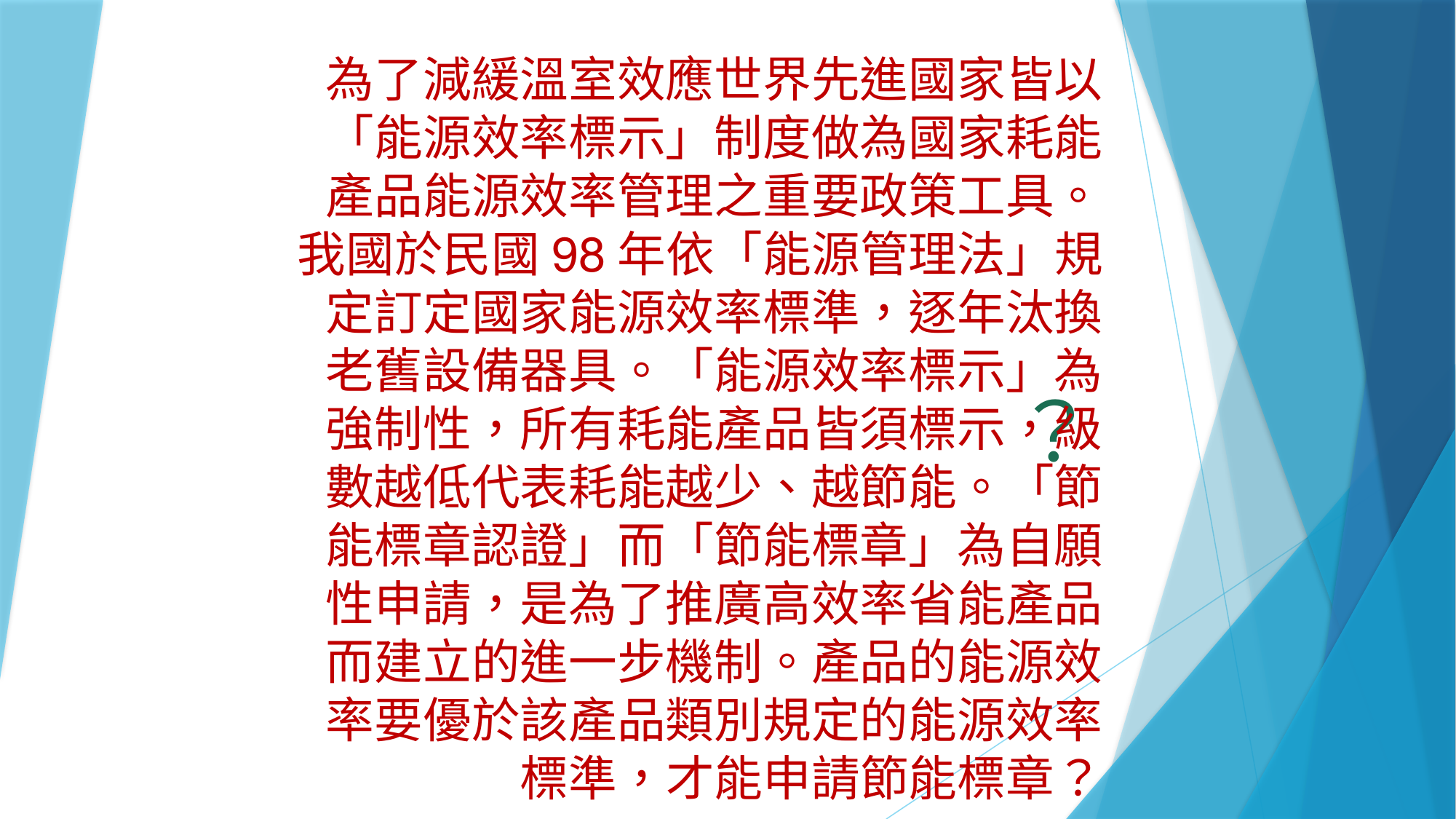

為了減緩溫室效應世界先進國家皆以「能源效率標示」制度做為國家耗能產品能源效率管理之重要政策工具。我國於民國98年依「能源管理法」規定訂定國家能源效率標準，逐年汰換老舊設備器具。「能源效率標示」為強制性，所有耗能產品皆須標示，級數越低代表耗能越少、越節能。「節能標章認證」而「節能標章」為自願性申請，是為了推廣高效率省能產品而建立的進一步機制。產品的能源效率要優於該產品類別規定的能源效率標準，才能申請節能標章？
# ？